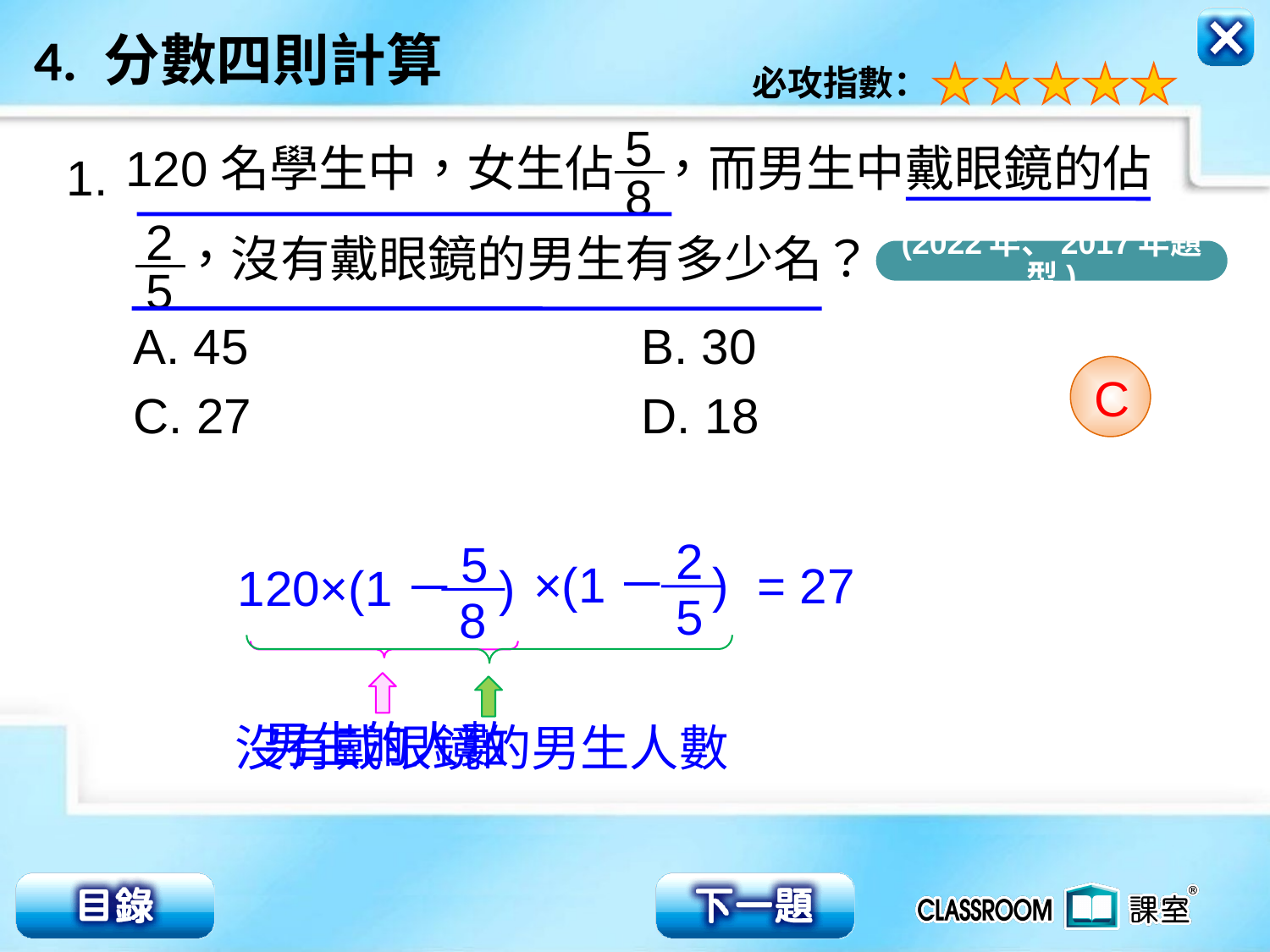

5
8
120名學生中，女生佔    ，而男生中戴眼鏡的佔
    ，沒有戴眼鏡的男生有多少名？
1.

2
5

(2022年、2017年題型)
A. 45				B. 30
C. 27				D. 18

C

2
5

×(1－   )
5
8

120×(1－   )
= 27

男生的人數
沒有戴眼鏡的男生人數